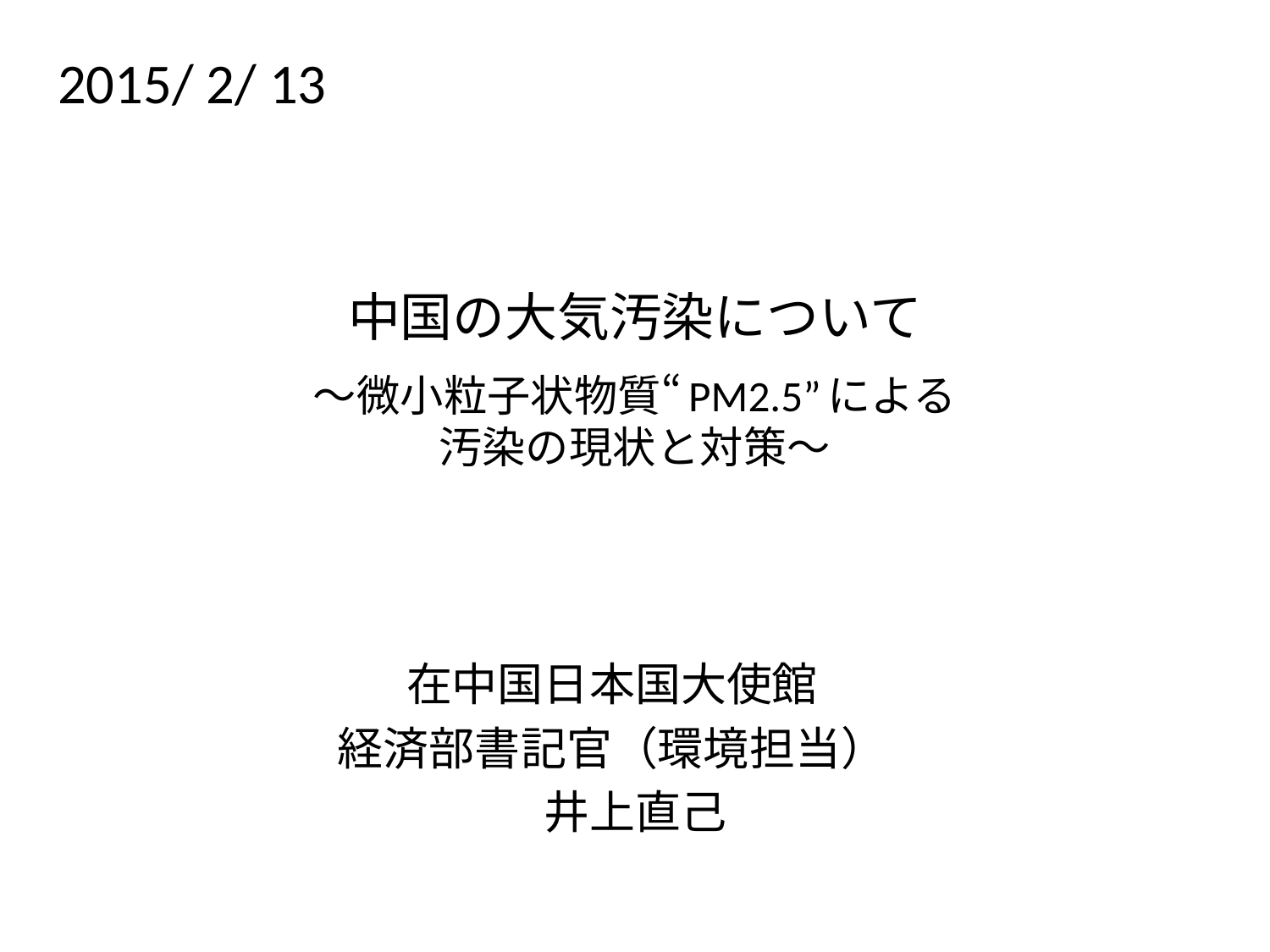

2015/ 2/ 13
# 中国の大気汚染について 　 ～微小粒子状物質“PM2.5”による 汚染の現状と対策～
在中国日本国大使館
経済部書記官（環境担当）
井上直己